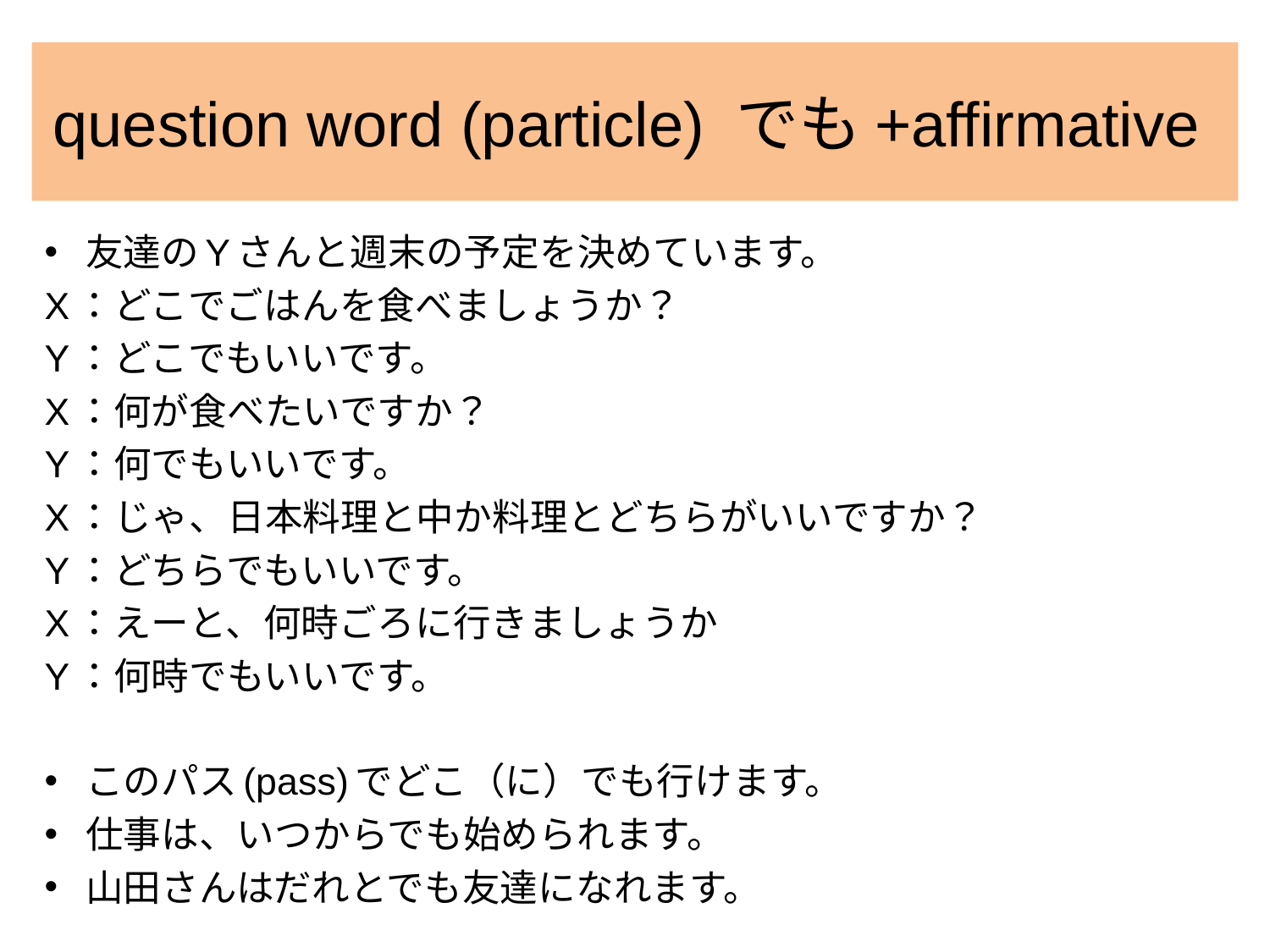

# question word (particle) でも+affirmative
友達のYさんと週末の予定を決めています。
X：どこでごはんを食べましょうか？
Y：どこでもいいです。
X：何が食べたいですか？
Y：何でもいいです。
X：じゃ、日本料理と中か料理とどちらがいいですか？
Y：どちらでもいいです。
X：えーと、何時ごろに行きましょうか
Y：何時でもいいです。

このパス(pass)でどこ（に）でも行けます。
仕事は、いつからでも始められます。
山田さんはだれとでも友達になれます。